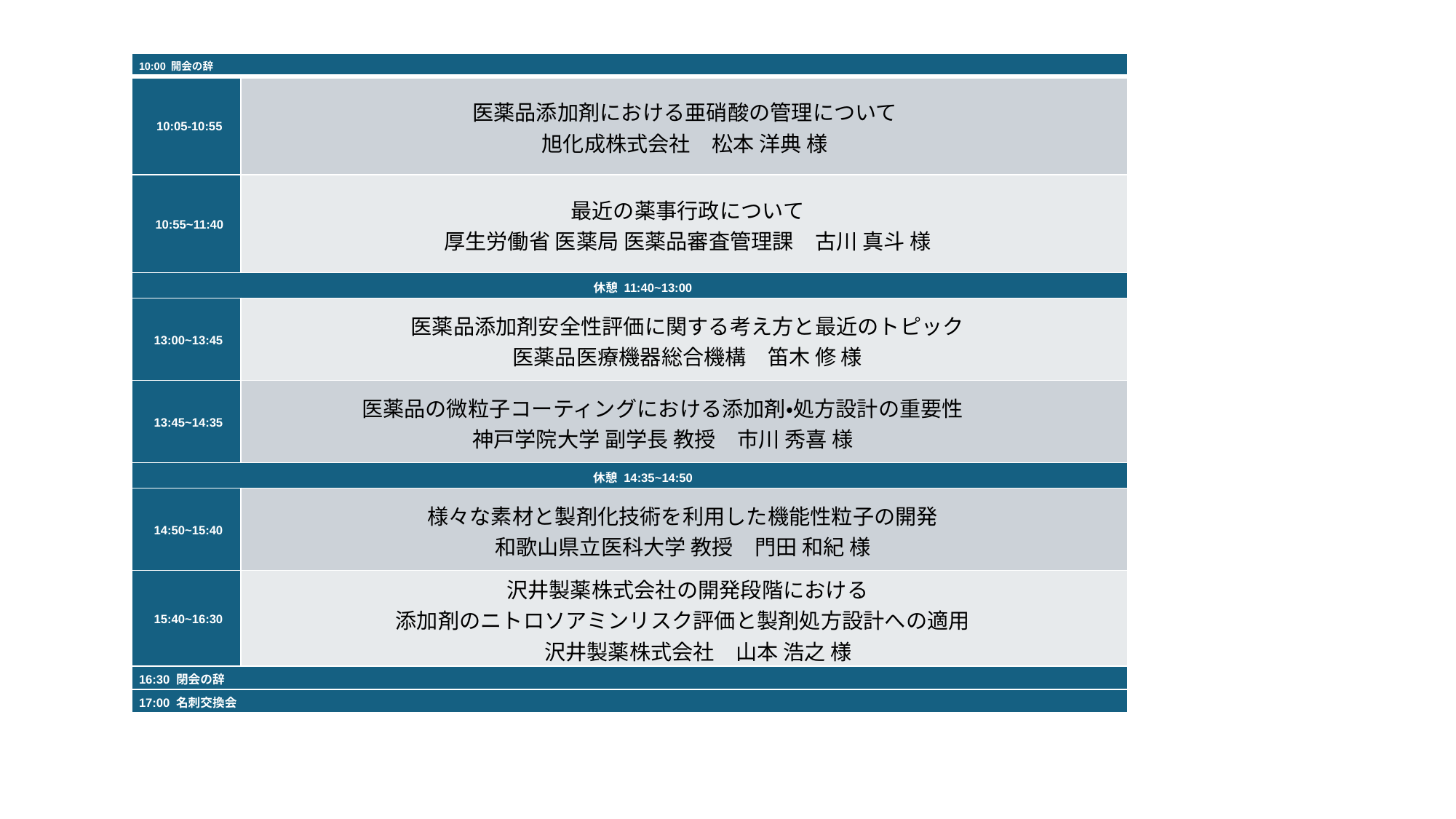

| 10:00 開会の辞 |  |
| --- | --- |
| 10:05-10:55 | 医薬品添加剤における亜硝酸の管理について 旭化成株式会社　松本 洋典 様 |
| 10:55~11:40 | 最近の薬事行政について 厚生労働省 医薬局 医薬品審査管理課　古川 真斗 様 |
| 休憩 11:40~13:00 |  |
| 13:00~13:45 | 医薬品添加剤安全性評価に関する考え方と最近のトピック 医薬品医療機器総合機構　笛木 修 様 |
| 13:45~14:35 | 医薬品の微粒子コーティングにおける添加剤・処方設計の重要性 神戸学院大学 副学長 教授　市川 秀喜 様 |
| 休憩 14:35~14:50 |  |
| 14:50~15:40 | 様々な素材と製剤化技術を利用した機能性粒子の開発 和歌山県立医科大学 教授　門田 和紀 様 |
| 15:40~16:30 | 沢井製薬株式会社の開発段階における 添加剤のニトロソアミンリスク評価と製剤処方設計への適用 　沢井製薬株式会社　山本 浩之 様 |
| 16:30 閉会の辞 |  |
| 17:00 名刺交換会 |  |
#